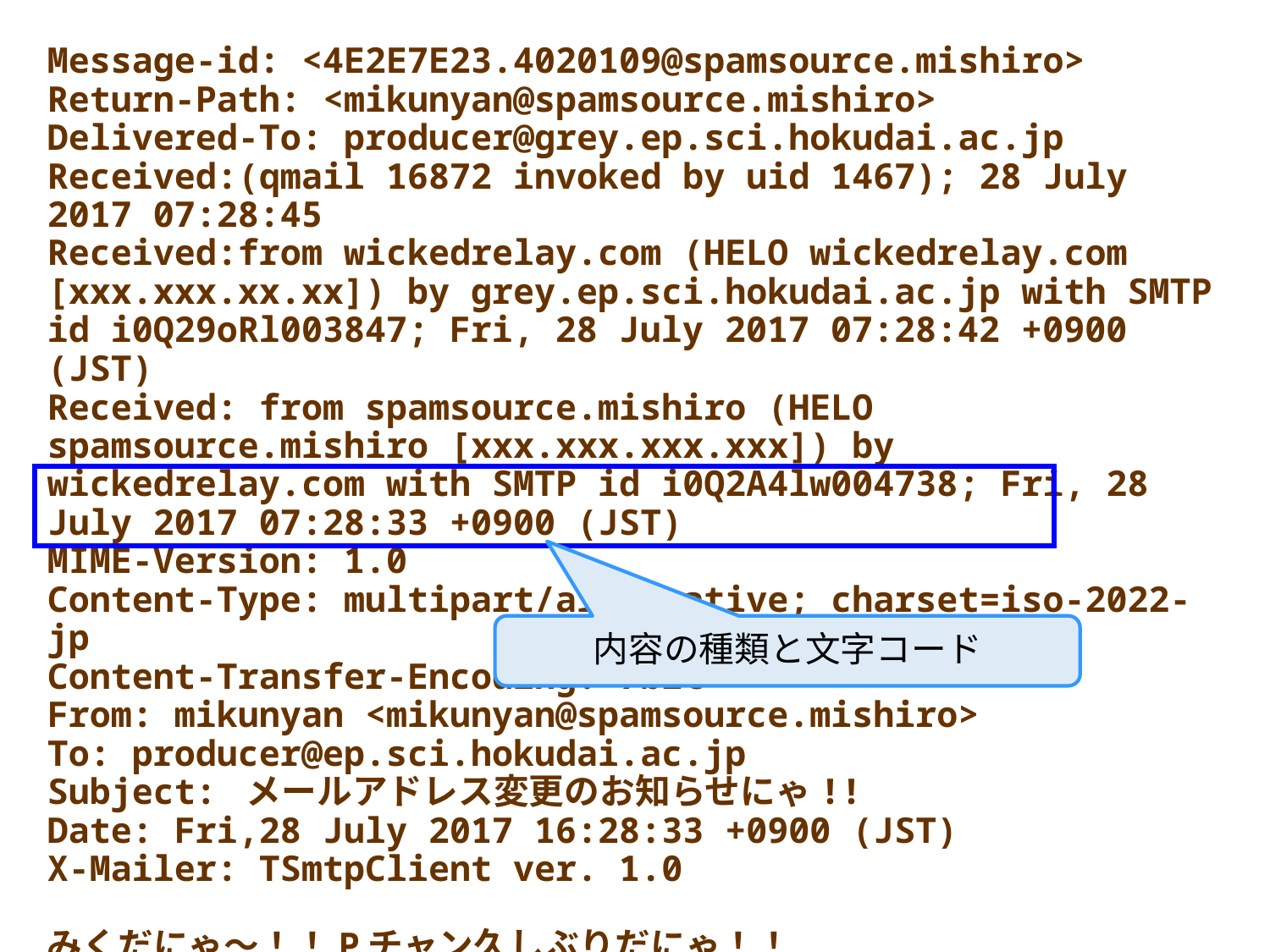

Message-id: <4E2E7E23.4020109@spamsource.mishiro>
Return-Path: <mikunyan@spamsource.mishiro>
Delivered-To: producer@grey.ep.sci.hokudai.ac.jp
Received:(qmail 16872 invoked by uid 1467); 28 July 2017 07:28:45
Received:from wickedrelay.com (HELO wickedrelay.com [xxx.xxx.xx.xx]) by grey.ep.sci.hokudai.ac.jp with SMTP id i0Q29oRl003847; Fri, 28 July 2017 07:28:42 +0900 (JST)
Received: from spamsource.mishiro (HELO spamsource.mishiro [xxx.xxx.xxx.xxx]) by wickedrelay.com with SMTP id i0Q2A4lw004738; Fri, 28 July 2017 07:28:33 +0900 (JST)
MIME-Version: 1.0
Content-Type: multipart/alternative; charset=iso-2022-jp
Content-Transfer-Encoding: 7bit
From: mikunyan <mikunyan@spamsource.mishiro>
To: producer@ep.sci.hokudai.ac.jp
Subject: メールアドレス変更のお知らせにゃ!!
Date: Fri,28 July 2017 16:28:33 +0900 (JST)
X-Mailer: TSmtpClient ver. 1.0

みくだにゃ～！！Pチャン久しぶりだにゃ！！
メルアド変更したのにゃ！！
↓をクリックしてアドレス登録して欲しいのにゃ☆
mikunyan@junonmail.com <www.awarawe14124.festivorate.com>　…

内容の種類と文字コード